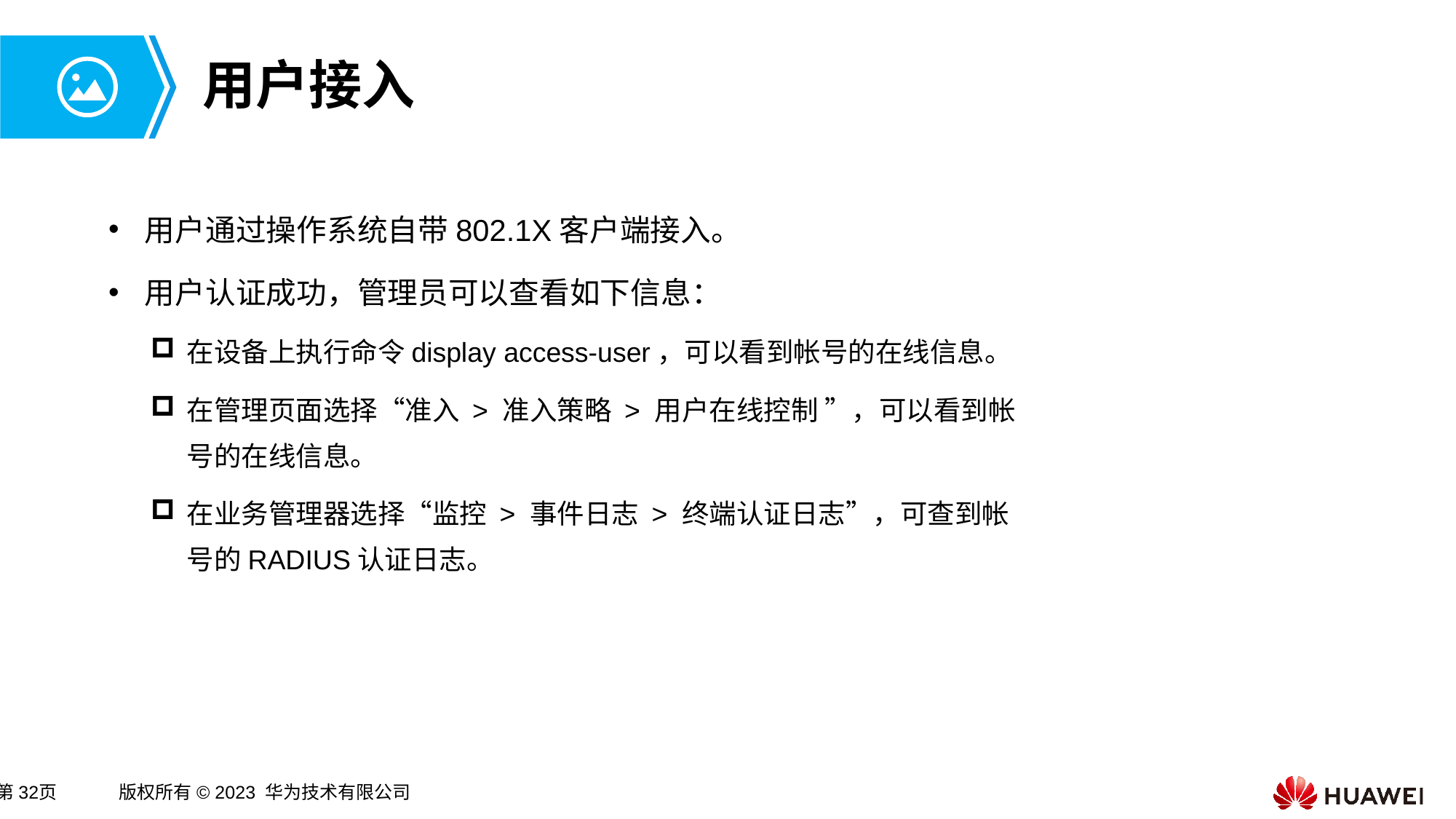

# 用户接入
用户通过操作系统自带802.1X客户端接入。
用户认证成功，管理员可以查看如下信息：
在设备上执行命令display access-user，可以看到帐号的在线信息。
在管理页面选择“准入 > 准入策略 > 用户在线控制 ”，可以看到帐号的在线信息。
在业务管理器选择“监控 > 事件日志 > 终端认证日志”，可查到帐号的RADIUS认证日志。